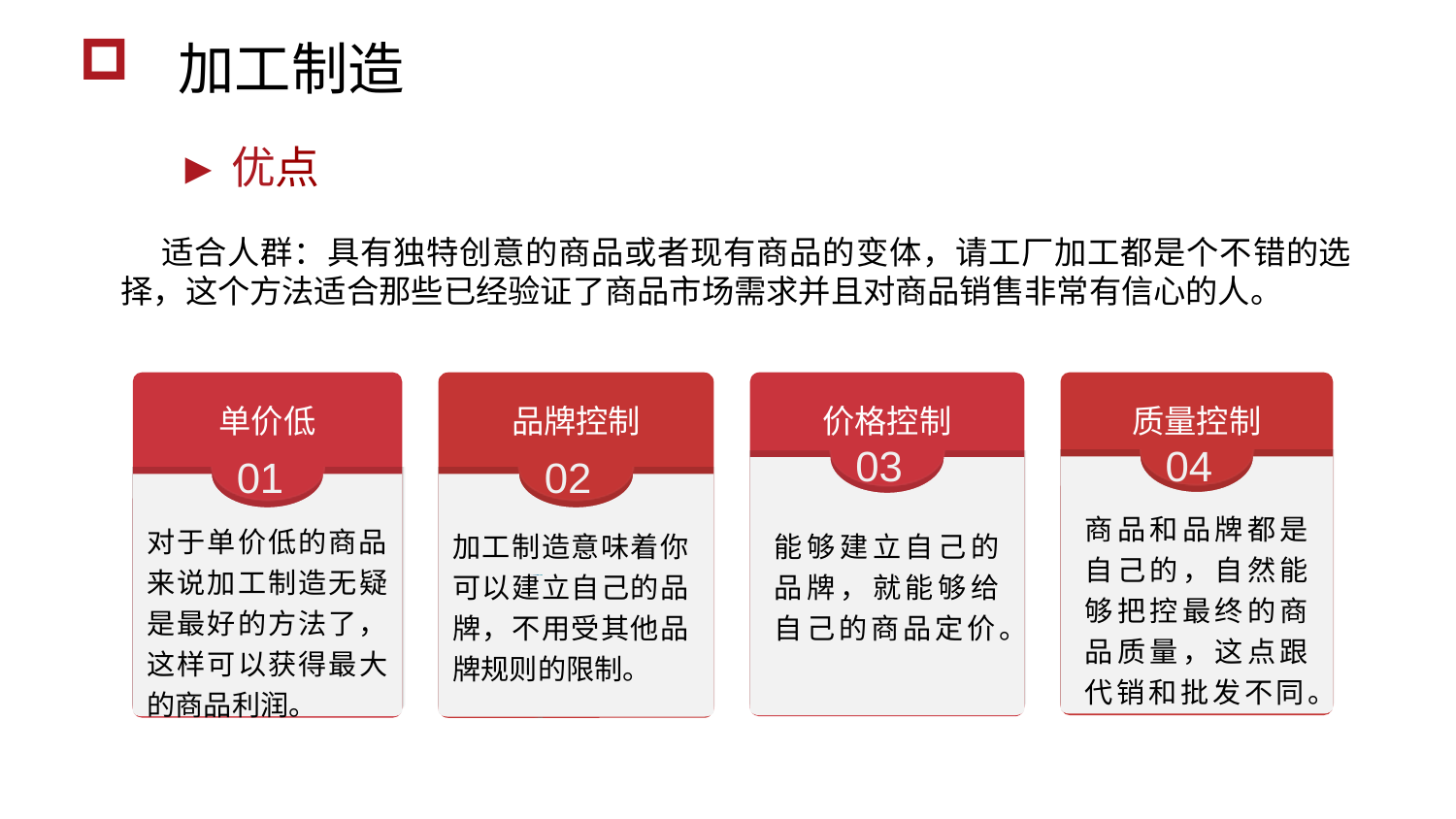

加工制造
►优点
    适合人群：具有独特创意的商品或者现有商品的变体，请工厂加工都是个不错的选择，这个方法适合那些已经验证了商品市场需求并且对商品销售非常有信心的人。
质量控制
04

商品和品牌都是自己的，自然能够把控最终的商品质量，这点跟代销和批发不同。
单价低
01

对于单价低的商品来说加工制造无疑是最好的方法了，这样可以获得最大的商品利润。
品牌控制
02

加工制造意味着你可以建立自己的品牌，不用受其他品牌规则的限制。
价格控制
03

能够建立自己的品牌，就能够给自己的商品定价。